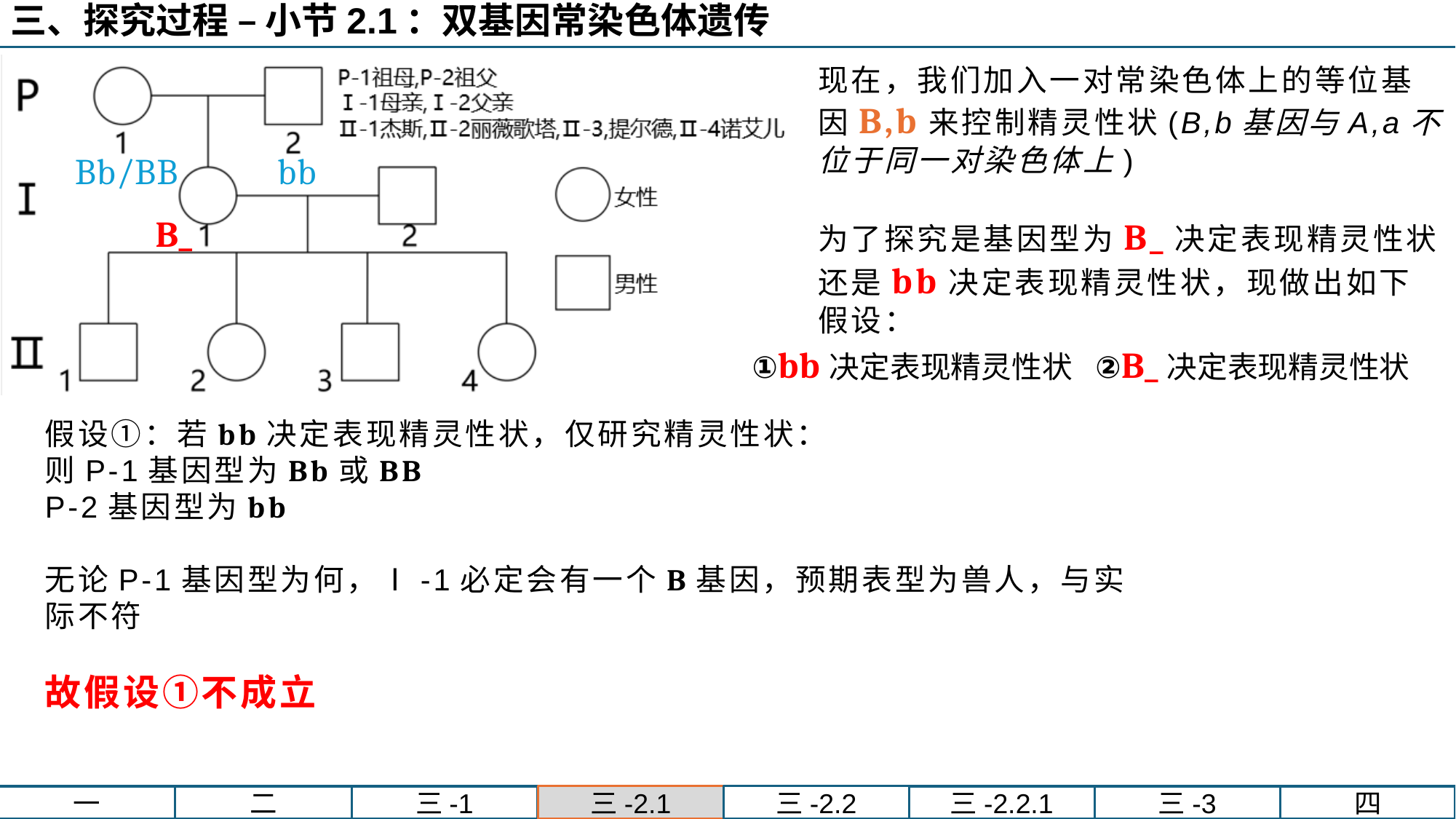

现在，我们加入一对常染色体上的等位基因B,b来控制精灵性状(B,b基因与A,a不位于同一对染色体上)

为了探究是基因型为B_决定表现精灵性状还是bb决定表现精灵性状，现做出如下假设：
bb
Bb/BB
B_
②B_决定表现精灵性状
①bb决定表现精灵性状
假设①：若bb决定表现精灵性状，仅研究精灵性状：
则P-1基因型为Bb或BB
P-2基因型为bb

无论P-1基因型为何，Ⅰ-1必定会有一个B基因，预期表型为兽人，与实际不符

故假设①不成立